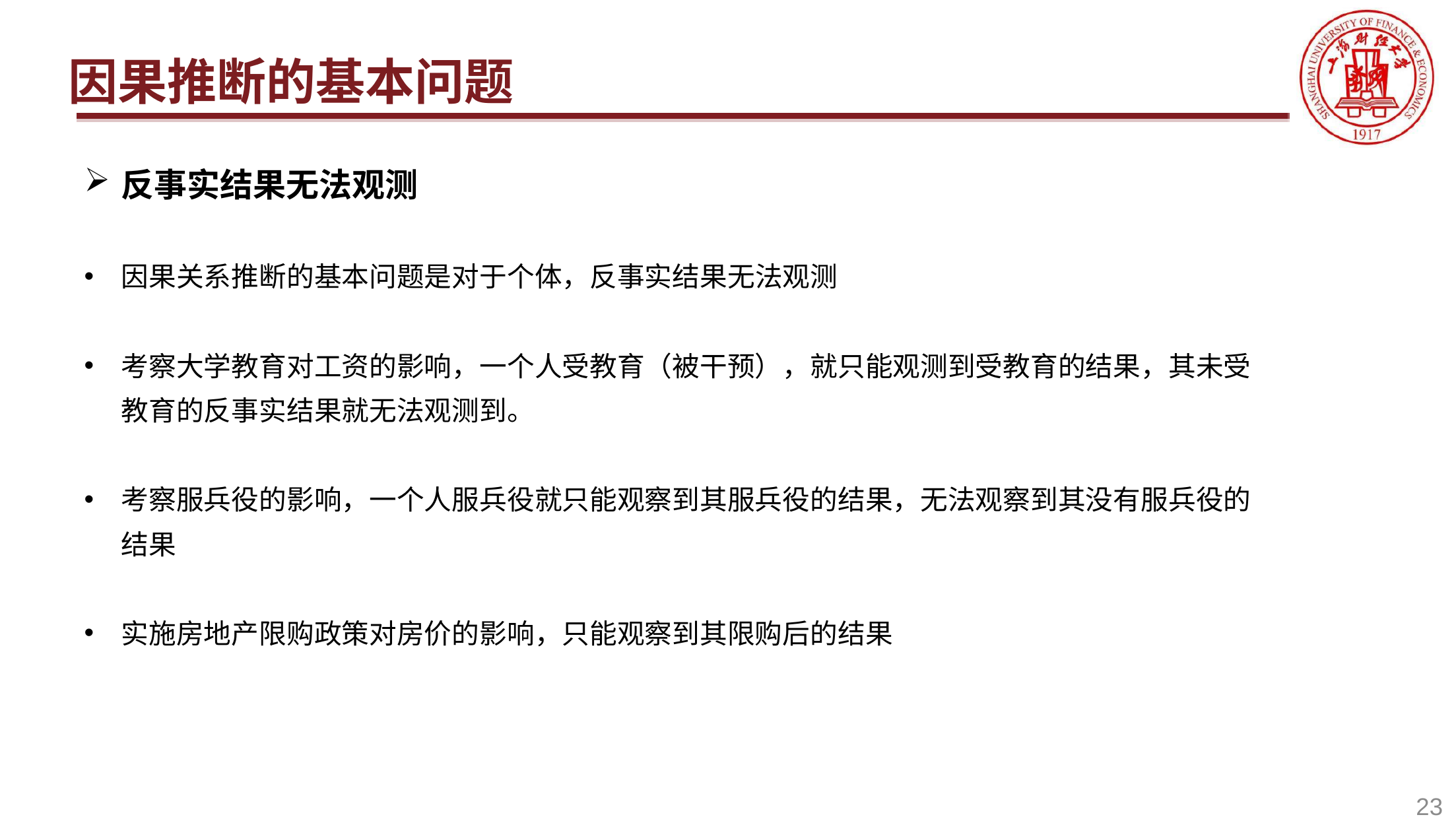

# 因果推断的基本问题
反事实结果无法观测

因果关系推断的基本问题是对于个体，反事实结果无法观测

考察大学教育对工资的影响，一个人受教育（被干预），就只能观测到受教育的结果，其未受教育的反事实结果就无法观测到。

考察服兵役的影响，一个人服兵役就只能观察到其服兵役的结果，无法观察到其没有服兵役的结果

实施房地产限购政策对房价的影响，只能观察到其限购后的结果

23